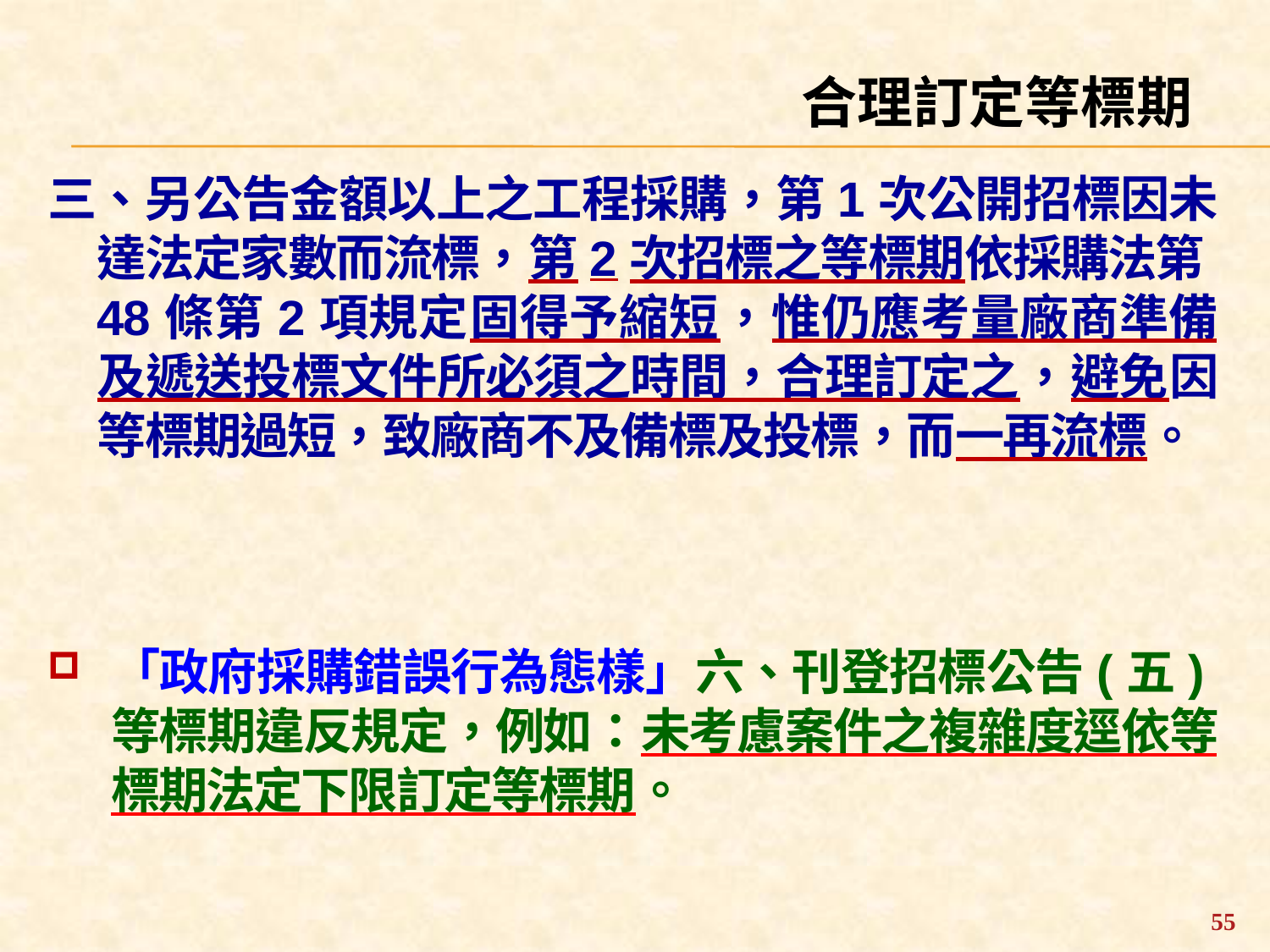

合理訂定等標期
三、另公告金額以上之工程採購，第1次公開招標因未達法定家數而流標，第2次招標之等標期依採購法第48條第2項規定固得予縮短，惟仍應考量廠商準備及遞送投標文件所必須之時間，合理訂定之，避免因等標期過短，致廠商不及備標及投標，而一再流標。

「政府採購錯誤行為態樣」六、刊登招標公告(五)等標期違反規定，例如：未考慮案件之複雜度逕依等標期法定下限訂定等標期。
55